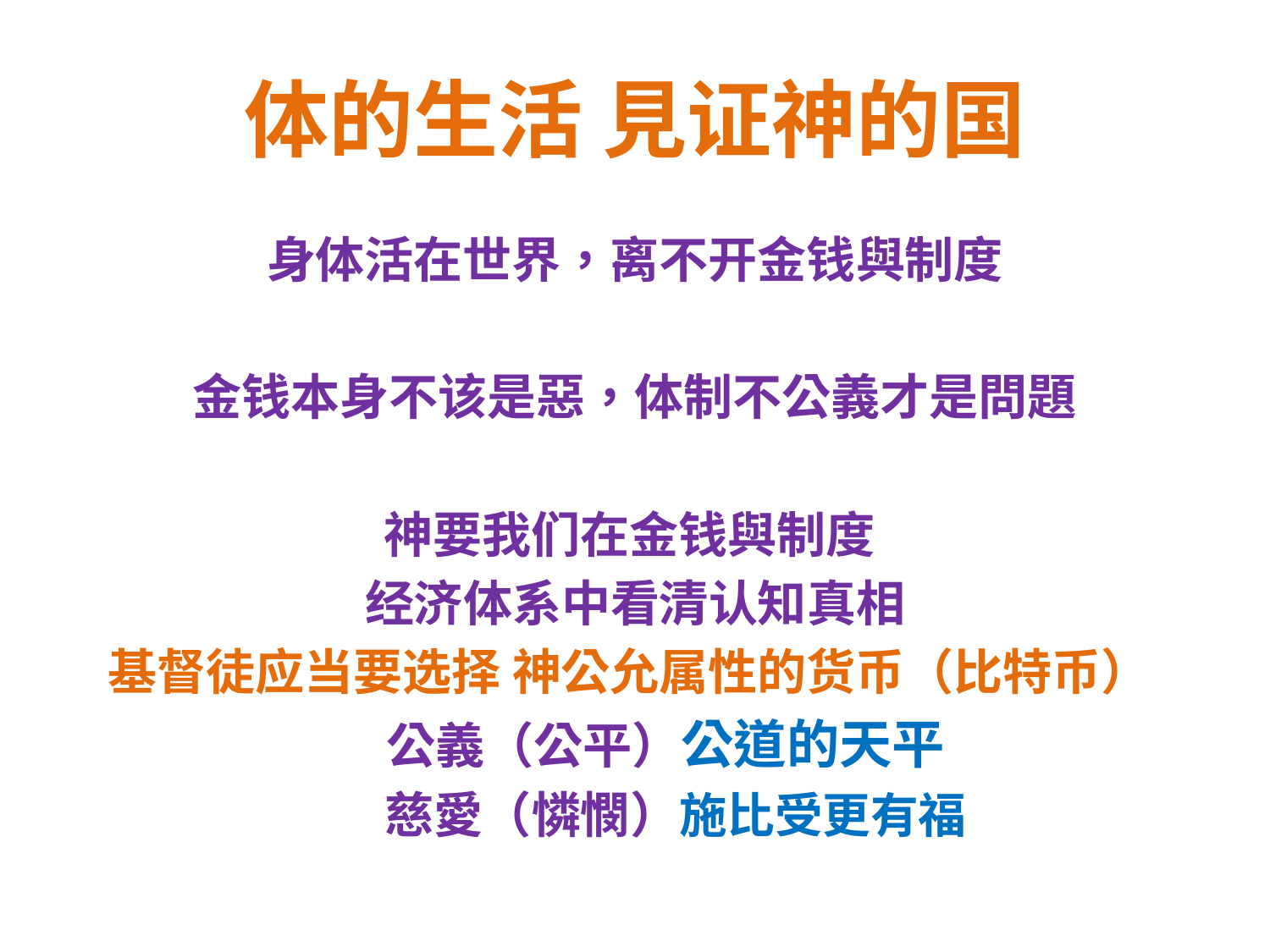

# 体的生活 見证神的国
身体活在世界，离不开金钱與制度

金钱本身不该是惡，体制不公義才是問題

神要我们在金钱與制度
经济体系中看清认知真相
基督徒应当要选择 神公允属性的货币（比特币）
公義（公平）公道的天平
 慈愛（憐憫）施比受更有福